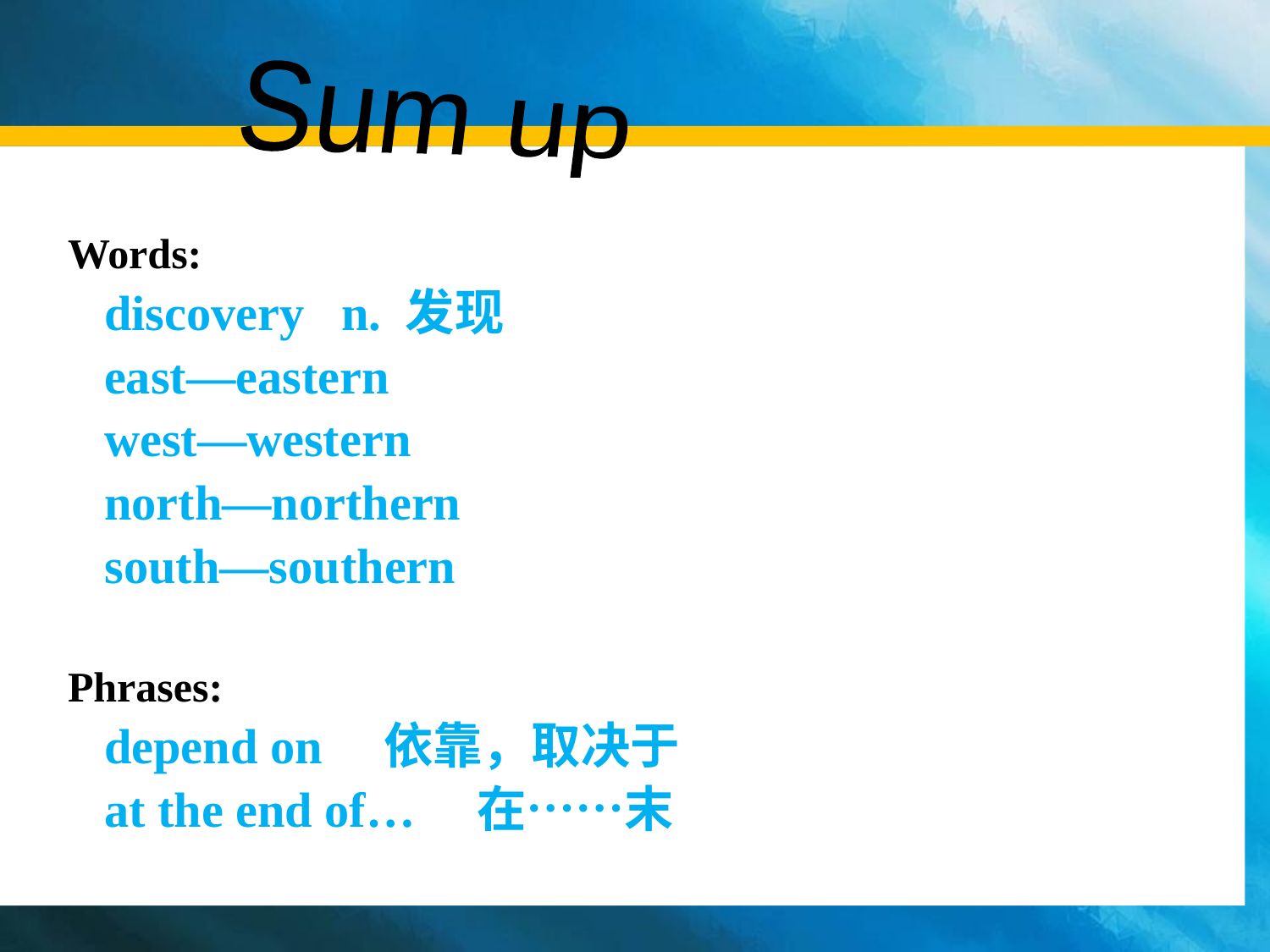

Sum up
Words:
   discovery   n. 发现
   east—eastern
   west—western
   north—northern
   south—southern

Phrases:
   depend on    依靠，取决于
   at the end of…    在……末